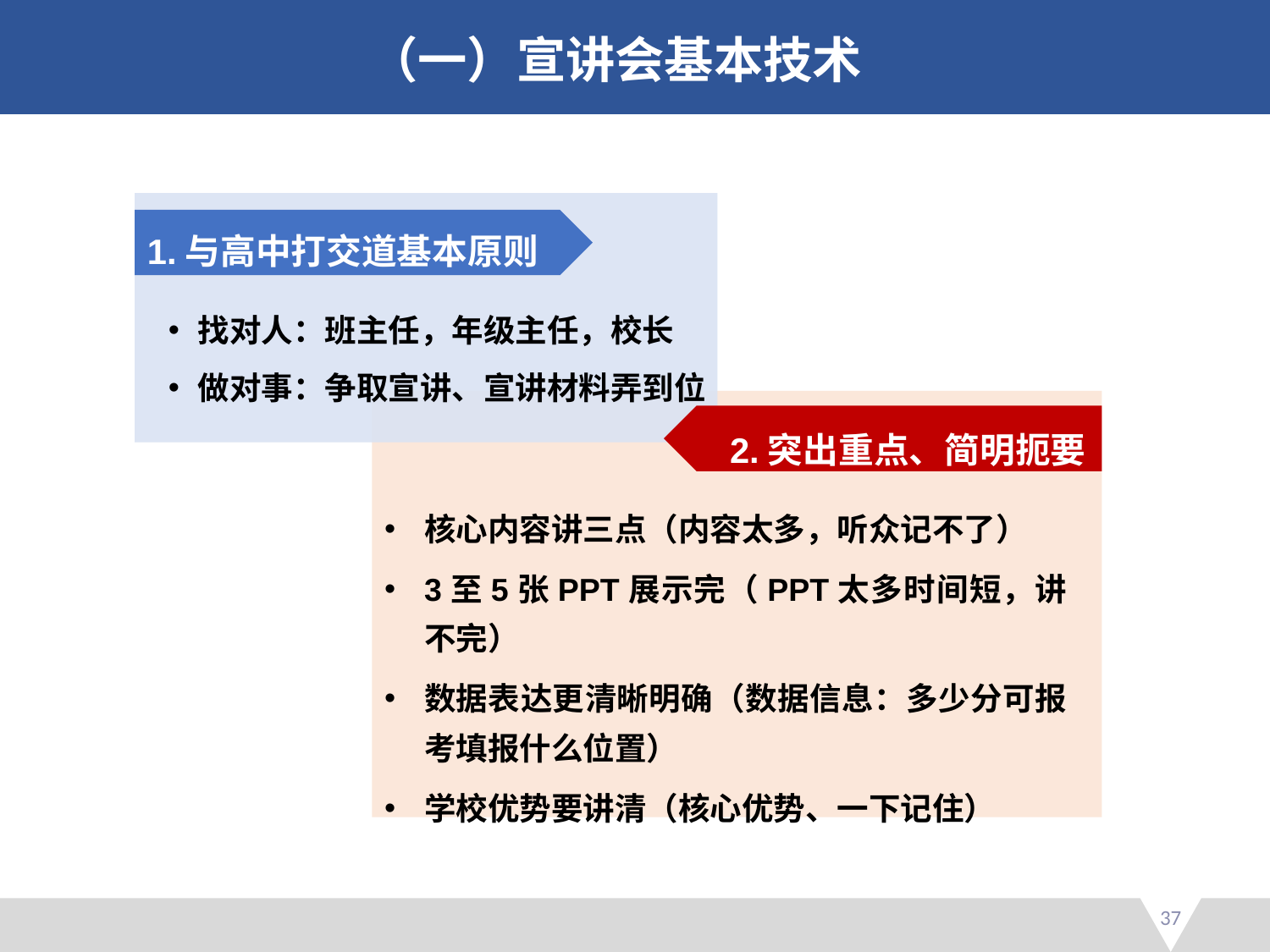

（一）宣讲会基本技术

1.与高中打交道基本原则
找对人：班主任，年级主任，校长
做对事：争取宣讲、宣讲材料弄到位

2.突出重点、简明扼要
核心内容讲三点（内容太多，听众记不了）
3至5张PPT展示完（PPT太多时间短，讲不完）
数据表达更清晰明确（数据信息：多少分可报考填报什么位置）
学校优势要讲清（核心优势、一下记住）
37